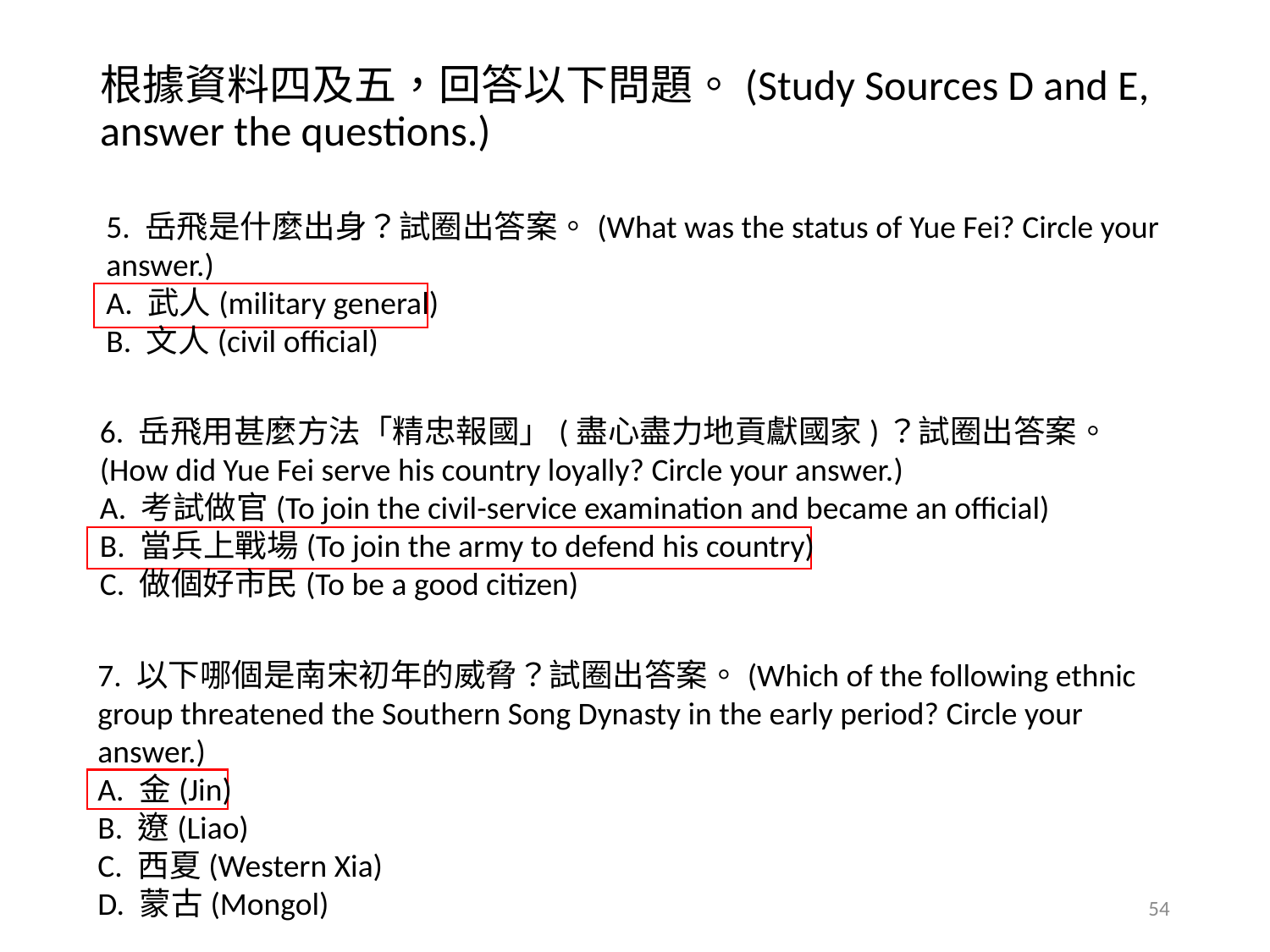

根據資料四及五，回答以下問題。(Study Sources D and E, answer the questions.)

5. 岳飛是什麼出身？試圈出答案。(What was the status of Yue Fei? Circle your answer.)
A. 武人(military general)
B. 文人(civil official)

6. 岳飛用甚麼方法「精忠報國」(盡心盡力地貢獻國家)？試圈出答案。(How did Yue Fei serve his country loyally? Circle your answer.)
A. 考試做官(To join the civil-service examination and became an official)
B. 當兵上戰場(To join the army to defend his country)
C. 做個好市民(To be a good citizen)

7. 以下哪個是南宋初年的威脅？試圈出答案。(Which of the following ethnic group threatened the Southern Song Dynasty in the early period? Circle your answer.)
A. 金(Jin)
B. 遼(Liao)
C. 西夏(Western Xia)
D. 蒙古(Mongol)

54